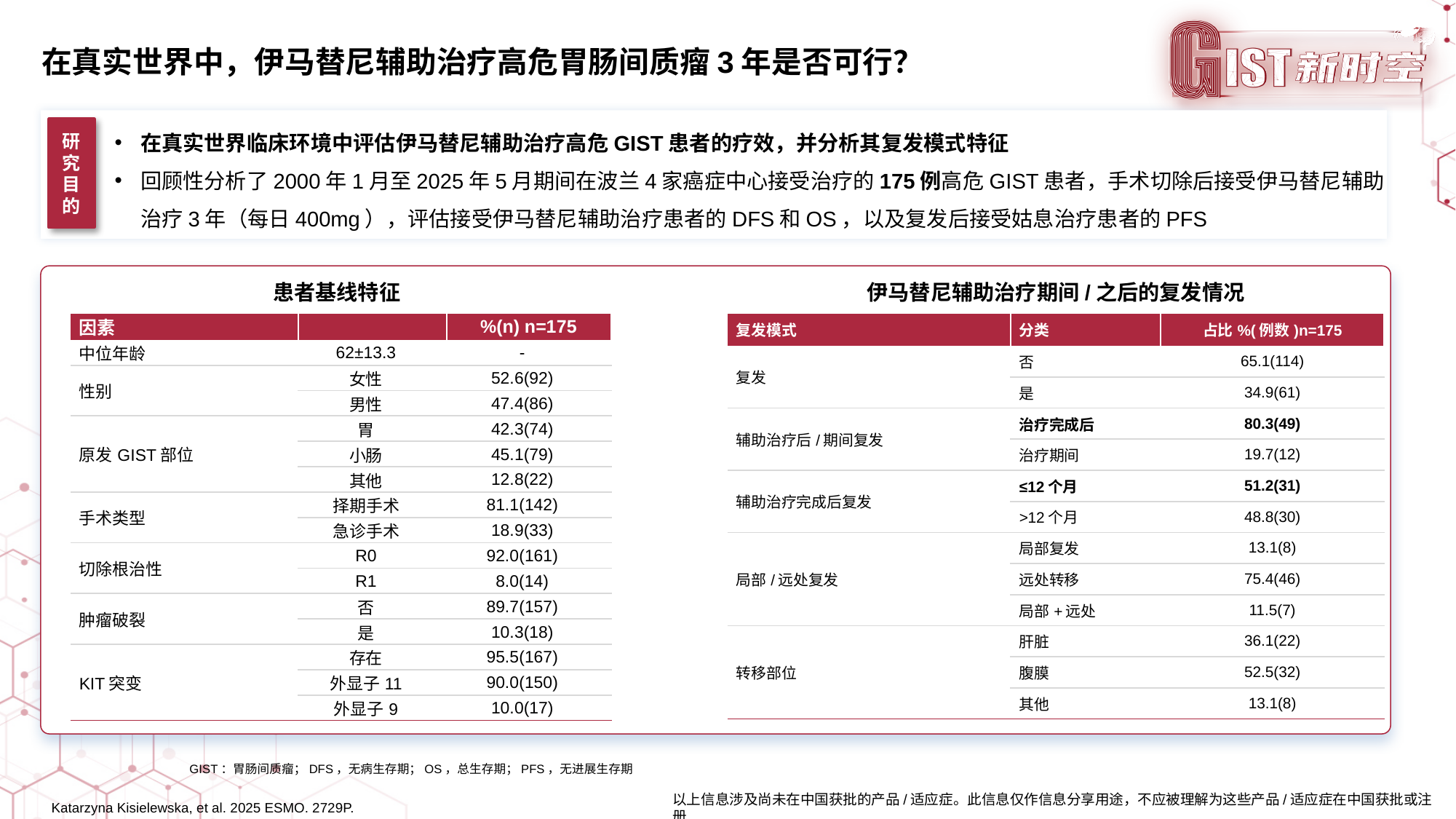

在真实世界中，伊马替尼辅助治疗高危胃肠间质瘤3年是否可行？

在真实世界临床环境中评估伊马替尼辅助治疗高危GIST患者的疗效，并分析其复发模式特征
回顾性分析了2000年1月至2025年5月期间在波兰4家癌症中心接受治疗的175例高危GIST患者，手术切除后接受伊马替尼辅助治疗3年（每日400mg），评估接受伊马替尼辅助治疗患者的DFS和OS，以及复发后接受姑息治疗患者的PFS
研究目的

患者基线特征
伊马替尼辅助治疗期间/之后的复发情况
| 因素 |  | %(n) n=175 |
| --- | --- | --- |
| 中位年龄 | 62±13.3 | - |
| 性别 | 女性 | 52.6(92) |
|  | 男性 | 47.4(86) |
| 原发GIST部位 | 胃 | 42.3(74) |
|  | 小肠 | 45.1(79) |
|  | 其他 | 12.8(22) |
| 手术类型 | 择期手术 | 81.1(142) |
|  | 急诊手术 | 18.9(33) |
| 切除根治性 | R0 | 92.0(161) |
|  | R1 | 8.0(14) |
| 肿瘤破裂 | 否 | 89.7(157) |
|  | 是 | 10.3(18) |
| KIT突变 | 存在 | 95.5(167) |
|  | 外显子11 | 90.0(150) |
|  | 外显子9 | 10.0(17) |
| 复发模式 | 分类 | 占比%(例数)n=175 |
| --- | --- | --- |
| 复发 | 否 | 65.1(114) |
|  | 是 | 34.9(61) |
| 辅助治疗后/期间复发 | 治疗完成后 | 80.3(49) |
|  | 治疗期间 | 19.7(12) |
| 辅助治疗完成后复发 | ≤12个月 | 51.2(31) |
|  | >12个月 | 48.8(30) |
| 局部/远处复发 | 局部复发 | 13.1(8) |
|  | 远处转移 | 75.4(46) |
|  | 局部+远处 | 11.5(7) |
| 转移部位 | 肝脏 | 36.1(22) |
|  | 腹膜 | 52.5(32) |
|  | 其他 | 13.1(8) |
GIST：胃肠间质瘤；DFS，无病生存期；OS，总生存期；PFS，无进展生存期
Katarzyna Kisielewska, et al. 2025 ESMO. 2729P.